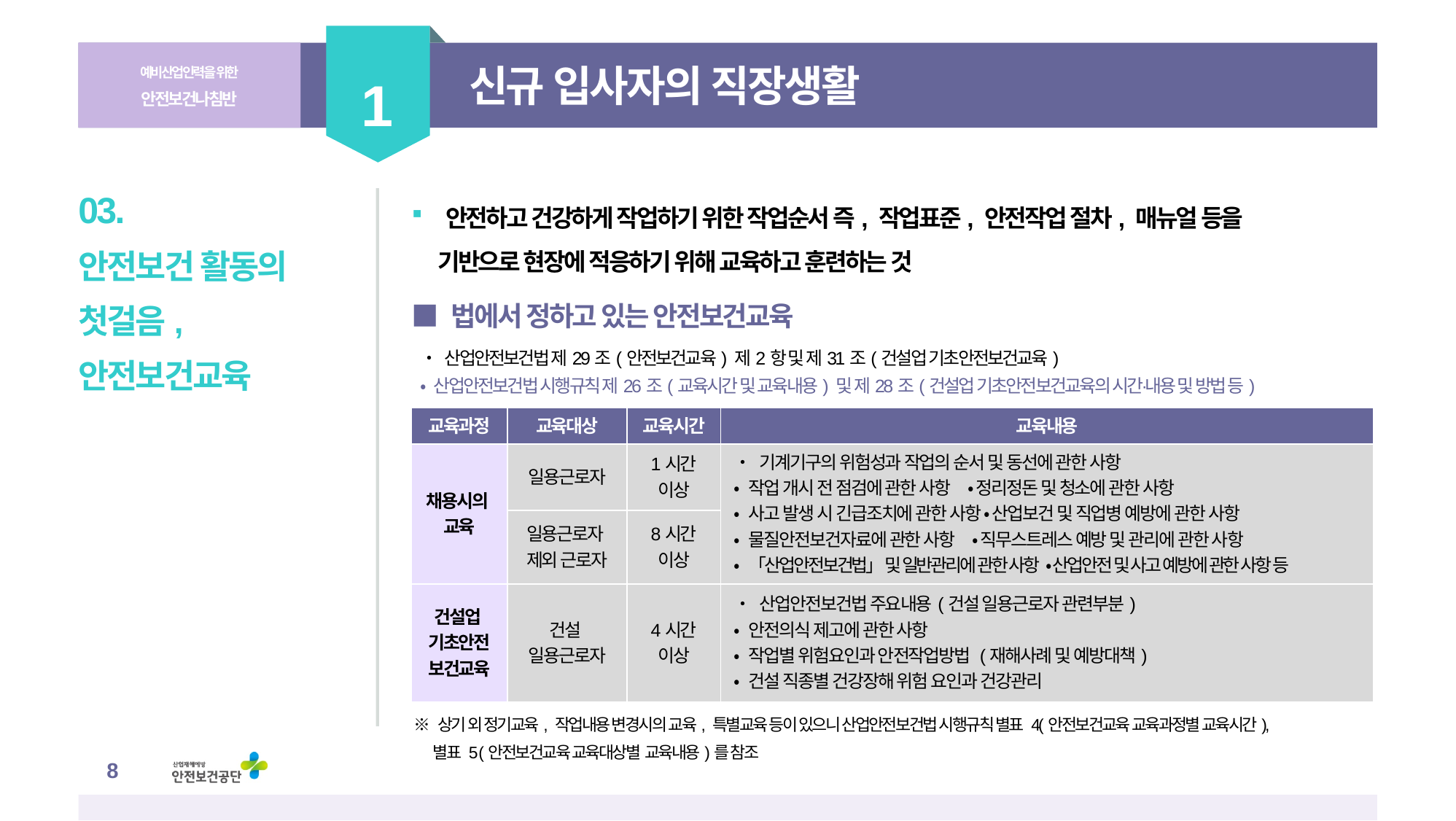

1
예비산업인력을 위한
안전보건나침반
신규 입사자의 직장생활
03.
안전보건 활동의
첫걸음,
안전보건교육
 안전하고 건강하게 작업하기 위한 작업순서 즉, 작업표준, 안전작업 절차, 매뉴얼 등을
 기반으로 현장에 적응하기 위해 교육하고 훈련하는 것
■ 법에서 정하고 있는 안전보건교육
• 산업안전보건법 제29조(안전보건교육) 제2항 및 제31조(건설업 기초안전보건교육)
• 산업안전보건법 시행규칙 제26조(교육시간 및 교육내용) 및 제28조(건설업 기초안전보건교육의 시간∙내용 및 방법 등)
※  상기 외 정기교육, 작업내용 변경시의 교육, 특별교육 등이 있으니 산업안전보건법 시행규칙 별표 4(안전보건교육 교육과정별 교육시간),
     별표 5 (안전보건교육 교육대상별  교육내용)를 참조
| 교육과정 | 교육대상 | 교육시간 | 교육내용 |
| --- | --- | --- | --- |
| 채용시의 교육 | 일용근로자 | 1시간 이상 | • 기계기구의 위험성과 작업의 순서 및 동선에 관한 사항 • 작업 개시 전 점검에 관한 사항 • 정리정돈 및 청소에 관한 사항 • 사고 발생 시 긴급조치에 관한 사항 • 산업보건 및 직업병 예방에 관한 사항 • 물질안전보건자료에 관한 사항 • 직무스트레스 예방 및 관리에 관한 사항 • 「산업안전보건법」 및 일반관리에 관한 사항 • 산업안전 및 사고 예방에 관한 사항 등 |
|  | 일용근로자 제외 근로자 | 8시간 이상 |  |
| 건설업 기초안전 보건교육 | 건설 일용근로자 | 4시간 이상 | • 산업안전보건법 주요내용(건설 일용근로자 관련부분) • 안전의식 제고에 관한 사항 • 작업별 위험요인과 안전작업방법 (재해사례 및 예방대책) • 건설 직종별 건강장해 위험 요인과 건강관리 |